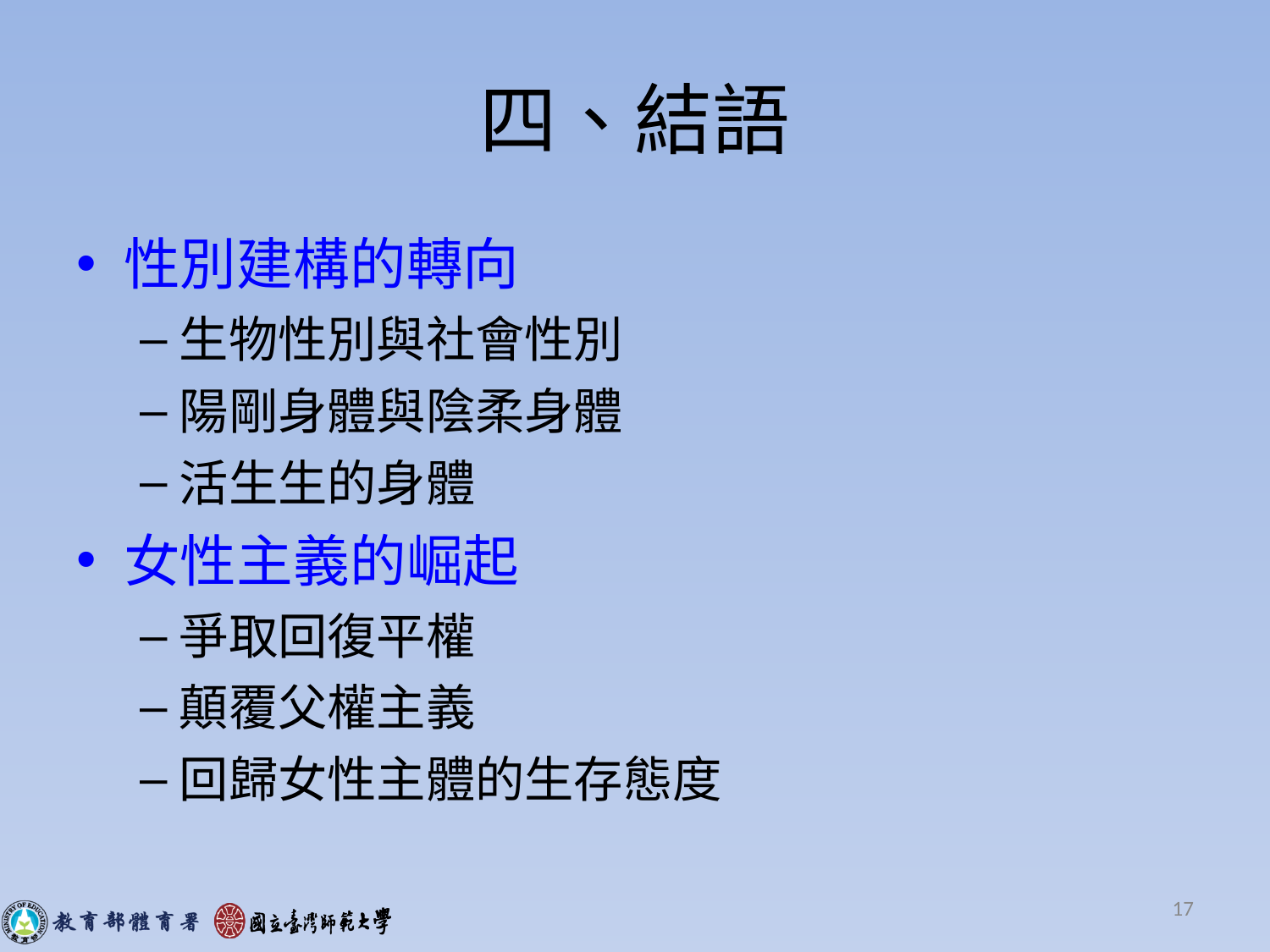

# 四、結語
性別建構的轉向
生物性別與社會性別
陽剛身體與陰柔身體
活生生的身體
女性主義的崛起
爭取回復平權
顛覆父權主義
回歸女性主體的生存態度

17